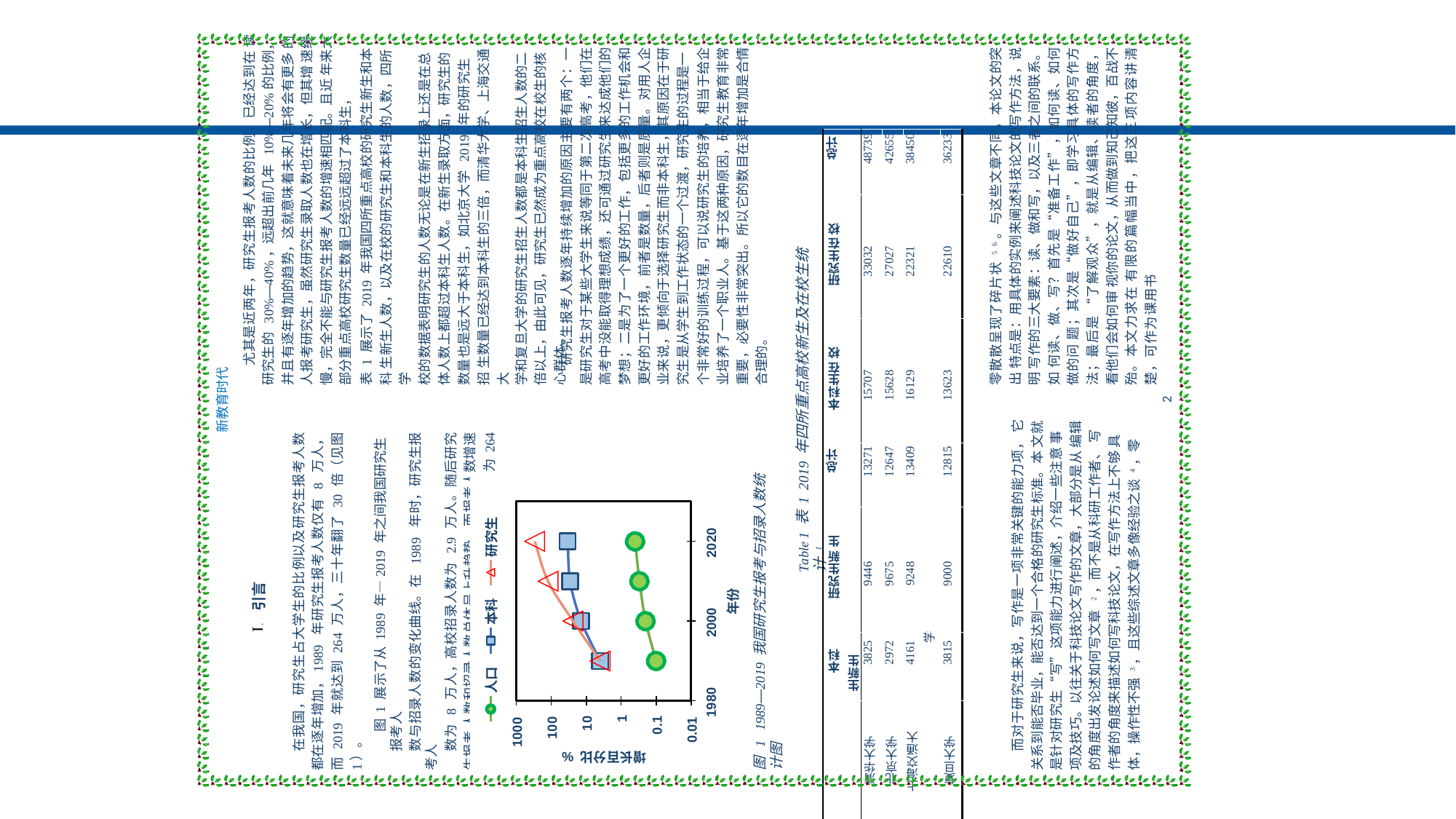

尤其是近两年，研究生报考人数的比例，已经达到在 读研究生的  30%—40%，远超出前几年  10%—20%的比例， 并且有逐年增加的趋势，这就意味着未来几年将会有更多 的人报考研究生，虽然研究生录取人数也在增长，但其增 速缓慢，完全不能与研究生报考人数的增速相匹配。且近 年来大部分重点高校研究生数量已经远远超过了本科生，
表 1 展示了 2019 年我国四所重点高校的研究生新生和本科 生新生人数，以及在校的研究生和本科生的人数，四所学
校的数据表明研究生的人数无论是在新生招录上还是在总 体人数上都超过本科生人数。在新生录取方面，研究生的
数量也是远大于本科生，如北京大学  2019  年的研究生招 生数量已经达到本科生的三倍，而清华大学、上海交通大
学和复旦大学的研究生招生人数都是本科生招生人数的二
倍以上，由此可见，研究生已然成为重点高校在校生的核 心群体。
零散散呈现了碎片状 5  6。与这些文章不同，本论文的突出 特点是：用具体的实例来阐述科技论文的写作方法，说明 写作的三大要素：读、做和写，以及三者之间的联系。如 何读、做、写？首先是“准备工作”，如何读、如何做的问 题；其次是“做好自己”，即学习具体的写作方法；最后是 “了解观众”，就是从编辑、读者的角度，看他们会如何审 视你的论文，从而做到知己知彼，百战不殆。本文力求在 有限的篇幅当中，把这三项内容讲清楚，可作为课用书
研究生报考人数逐年持续增加的原因主要有两个：一 是研究生对于某些大学生来说等同于第二次高考，他们在 高考中没能取得理想成绩，还可通过研究生来达成他们的 梦想；二是为了一个更好的工作，包括更多的工作机会和 更好的工作环境，前者是数量，后者则是质量。对用人企 业来说，更倾向于选择研究生而非本科生，其原因在于研 究生是从学生到工作状态的一个过渡，研究生的过程是一
个非常好的训练过程，可以说研究生的培养，相当于给企 业培养了一个职业人。基于这两种原因，研究生教育非常 重要，必要性非常突出。所以它的数目在逐年增加是合情 合理的。
| 总计 | 48739 | 42655 | 38450 | 36233 |
| --- | --- | --- | --- | --- |
| 研究生在 校 | 33032 | 27027 | 22321 | 22610 |
| 本科生在 校 | 15707 | 15628 | 16129 | 13623 |
| 总计 | 13271 | 12647 | 13409 | 12815 |
| 研究生新 生 | 9446 | 9675 | 9248 | 9000 |
| 本科 生新生 | 3825 | 2972 | 4161 | 3815 |
|  | 清华大学 | 北京大学 | 上海交通大 | 复旦大学 |
Table 1 表 1  2019 年四所重点高校新生及在校生统计 1
新教育时代
2
而对于研究生来说，写作是一项非常关键的能力项， 它关系到能否毕业，能否达到一个合格的研究生标准。本 文就是针对研究生“写”这项能力进行阐述，介绍一些注意 事项及技巧。以往关于科技论文写作的文章，大部分是从 编辑的角度出发论述如何写文章  2，而不是从科研工作者、 写作者的角度来描述如何写科技论文，在写作方法上不够 具体，操作性不强 3，且这些综述文章多像经验之谈 4，零
在我国，研究生占大学生的比例以及研究生报考人数 都在逐年增加，1989  年研究生报考人数仅有  8  万人，而 2019 年就达到 264 万人，三十年翻了 30 倍（见图 1）。
图 1 展示了从 1989 年—2019 年之间我国研究生报考人
数与招录人数的变化曲线。在  1989  年时，研究生报考人
数为 8 万人，高校招录人数为 2.9 万人。随后研究生报考 人数和招录人数总体呈上升趋势，而报考人数增速要远大 于招录人数。在 2019 年，研究生报考人数为 264 万人，高
校招录人数为 64.75 万人。
图  1   1989—2019 我国研究生报考与招录人数统计图

研究生
2020

引言
2000
年份
本科

学

人口
0.01
1980

100
1
1000
0.1
10

增长百分比 %